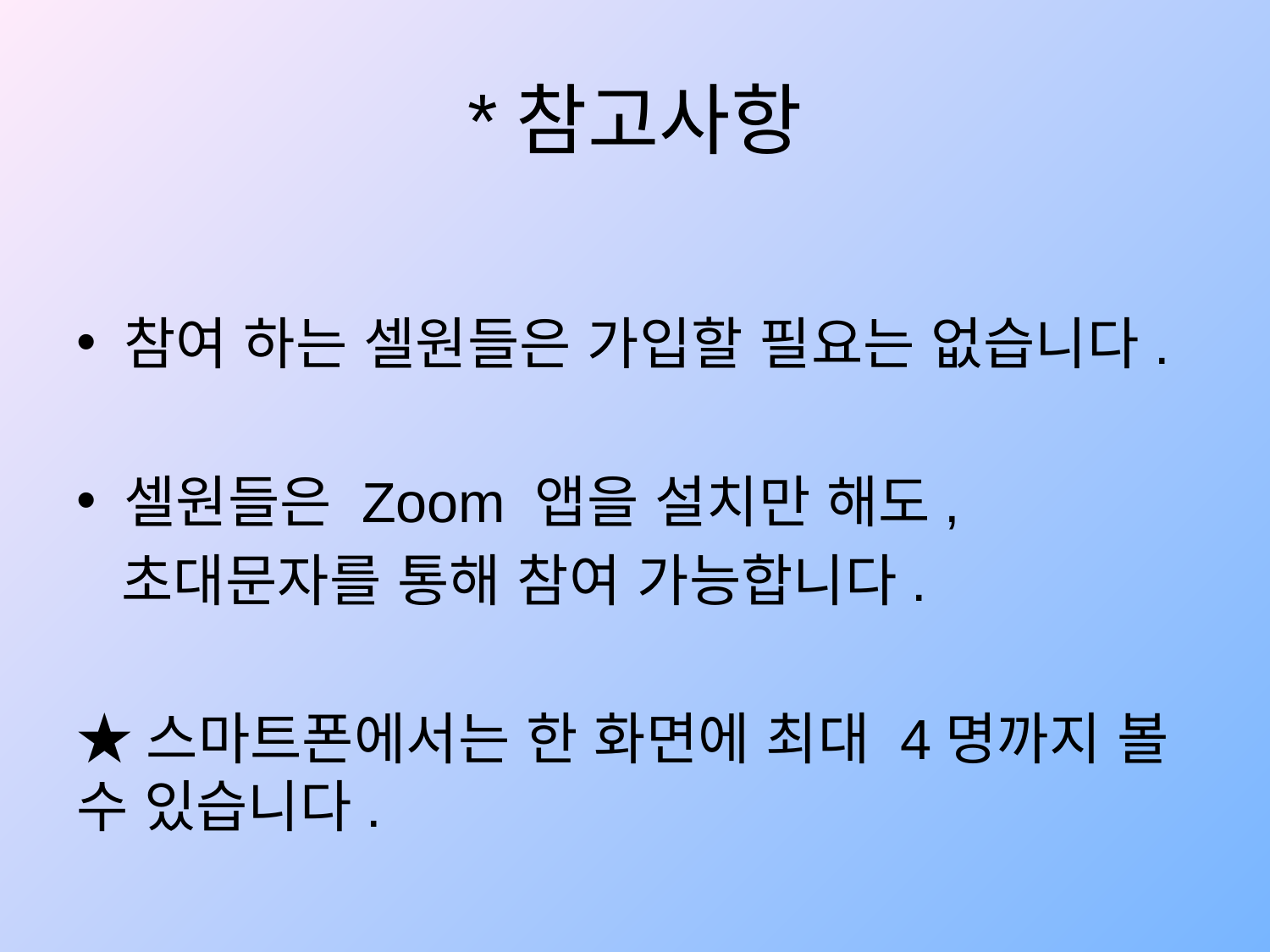

# *참고사항

참여 하는 셀원들은 가입할 필요는 없습니다.

셀원들은 Zoom 앱을 설치만 해도,
  초대문자를 통해 참여 가능합니다.

★스마트폰에서는 한 화면에 최대 4명까지 볼 수 있습니다.